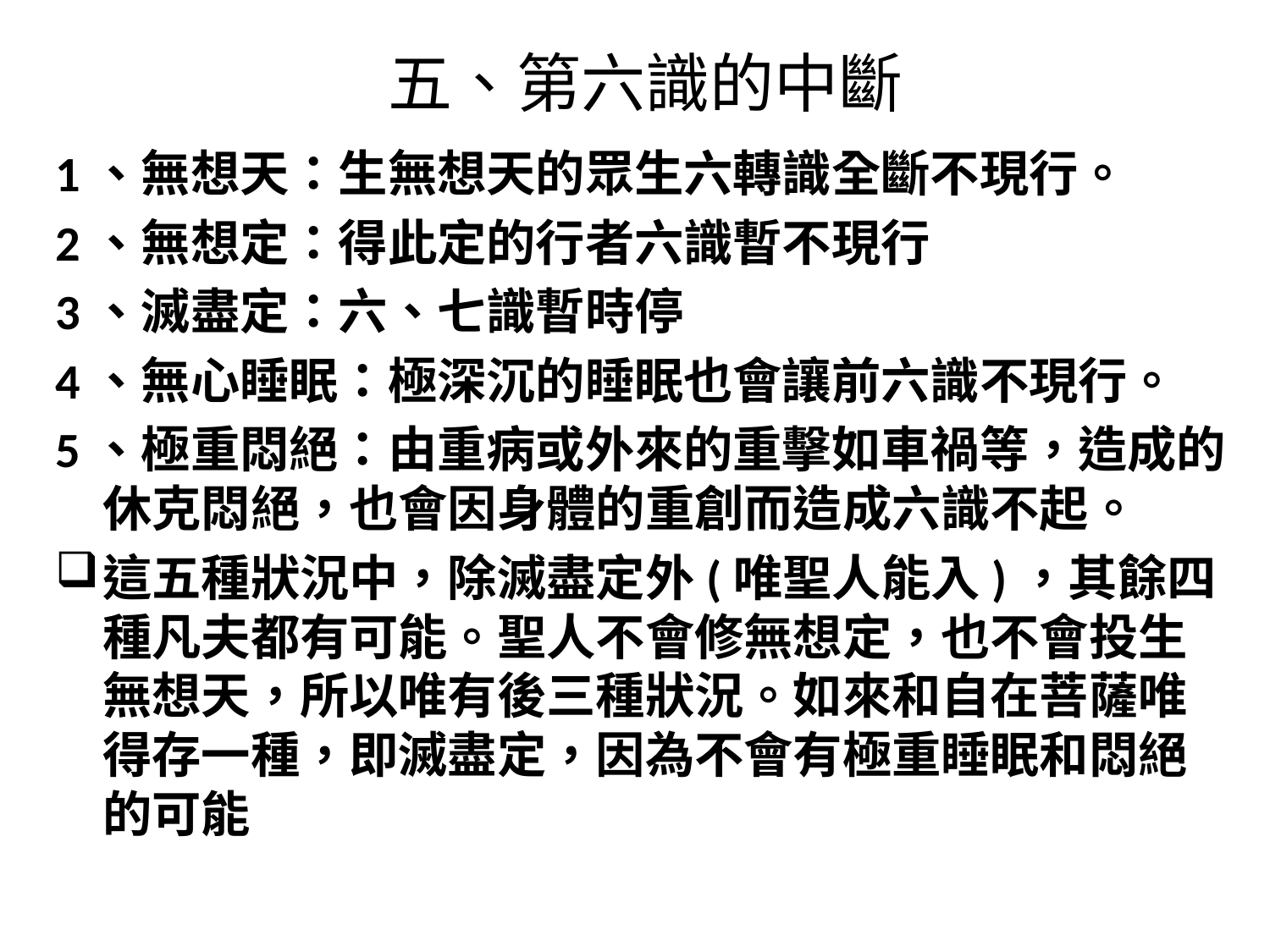

# 五、第六識的中斷
1、無想天：生無想天的眾生六轉識全斷不現行。
2、無想定：得此定的行者六識暫不現行
3、滅盡定：六、七識暫時停
4、無心睡眠：極深沉的睡眠也會讓前六識不現行。
5、極重悶絕：由重病或外來的重擊如車禍等，造成的休克悶絕，也會因身體的重創而造成六識不起。
這五種狀況中，除滅盡定外(唯聖人能入)，其餘四種凡夫都有可能。聖人不會修無想定，也不會投生無想天，所以唯有後三種狀況。如來和自在菩薩唯得存一種，即滅盡定，因為不會有極重睡眠和悶絕的可能